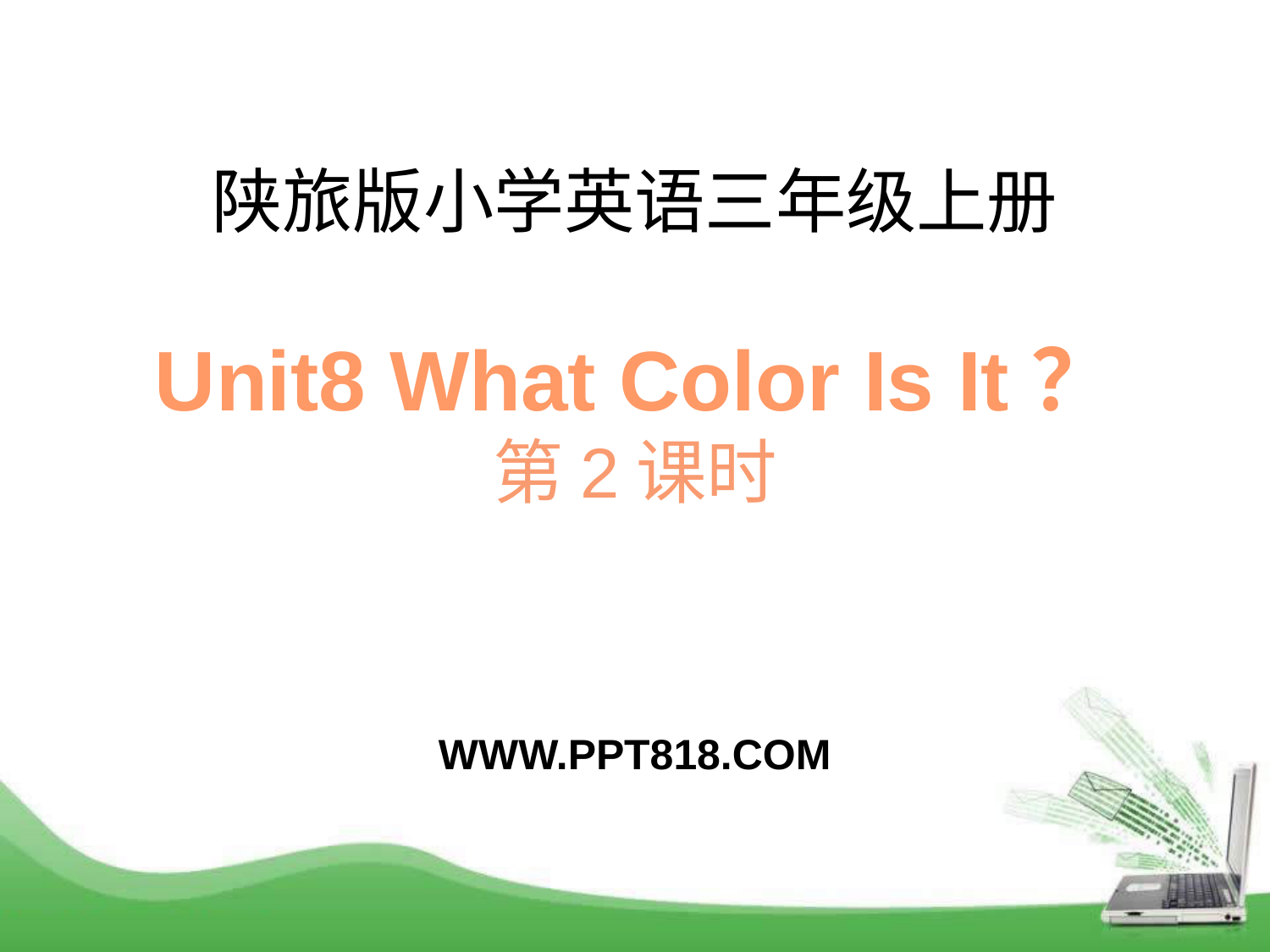

陕旅版小学英语三年级上册

Unit8 What Color Is It？
第2课时
WWW.PPT818.COM